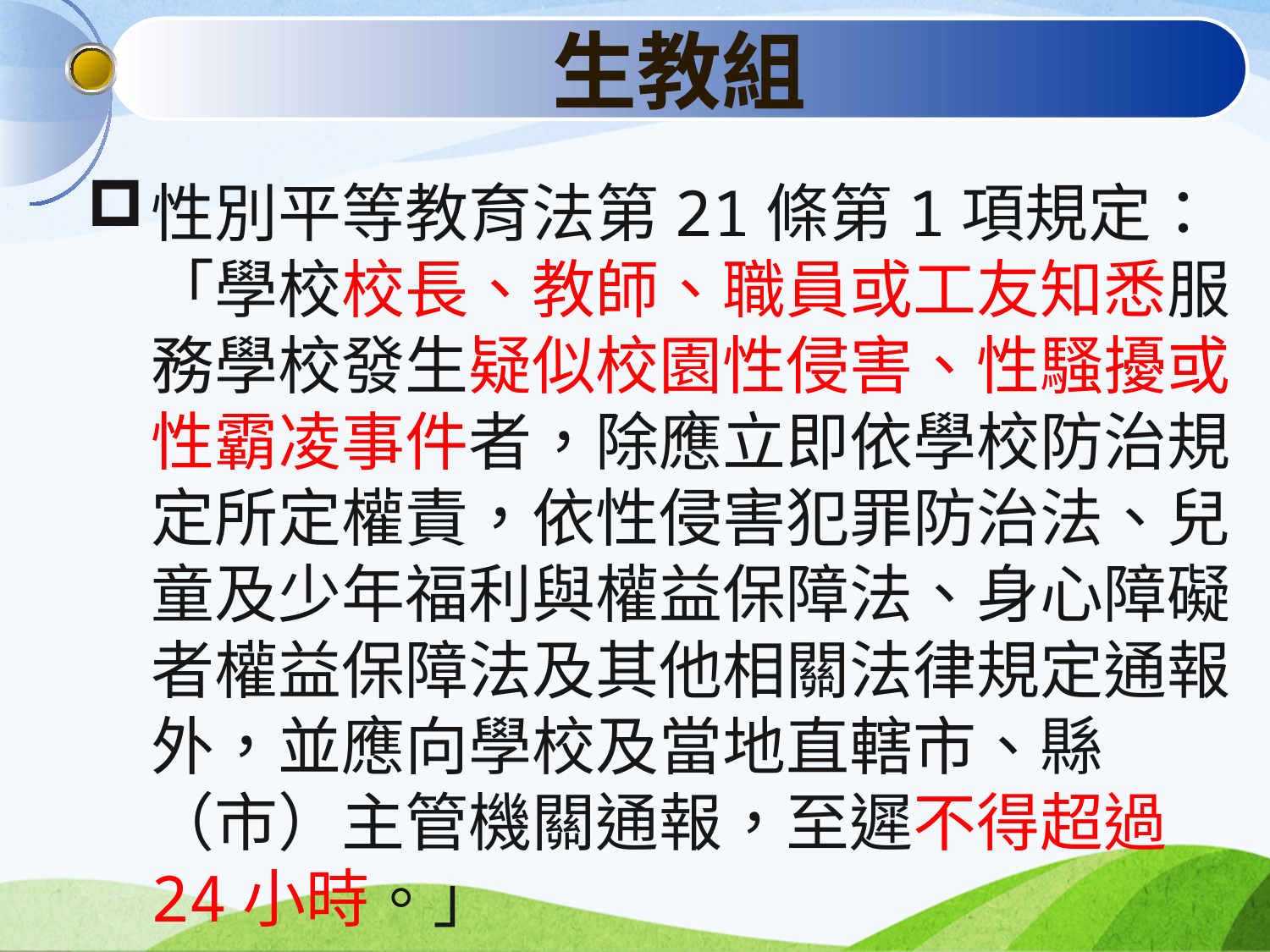

生教組

性別平等教育法第21條第1項規定：「學校校長、教師、職員或工友知悉服務學校發生疑似校園性侵害、性騷擾或性霸凌事件者，除應立即依學校防治規定所定權責，依性侵害犯罪防治法、兒童及少年福利與權益保障法、身心障礙者權益保障法及其他相關法律規定通報外，並應向學校及當地直轄市、縣（市）主管機關通報，至遲不得超過24小時。」